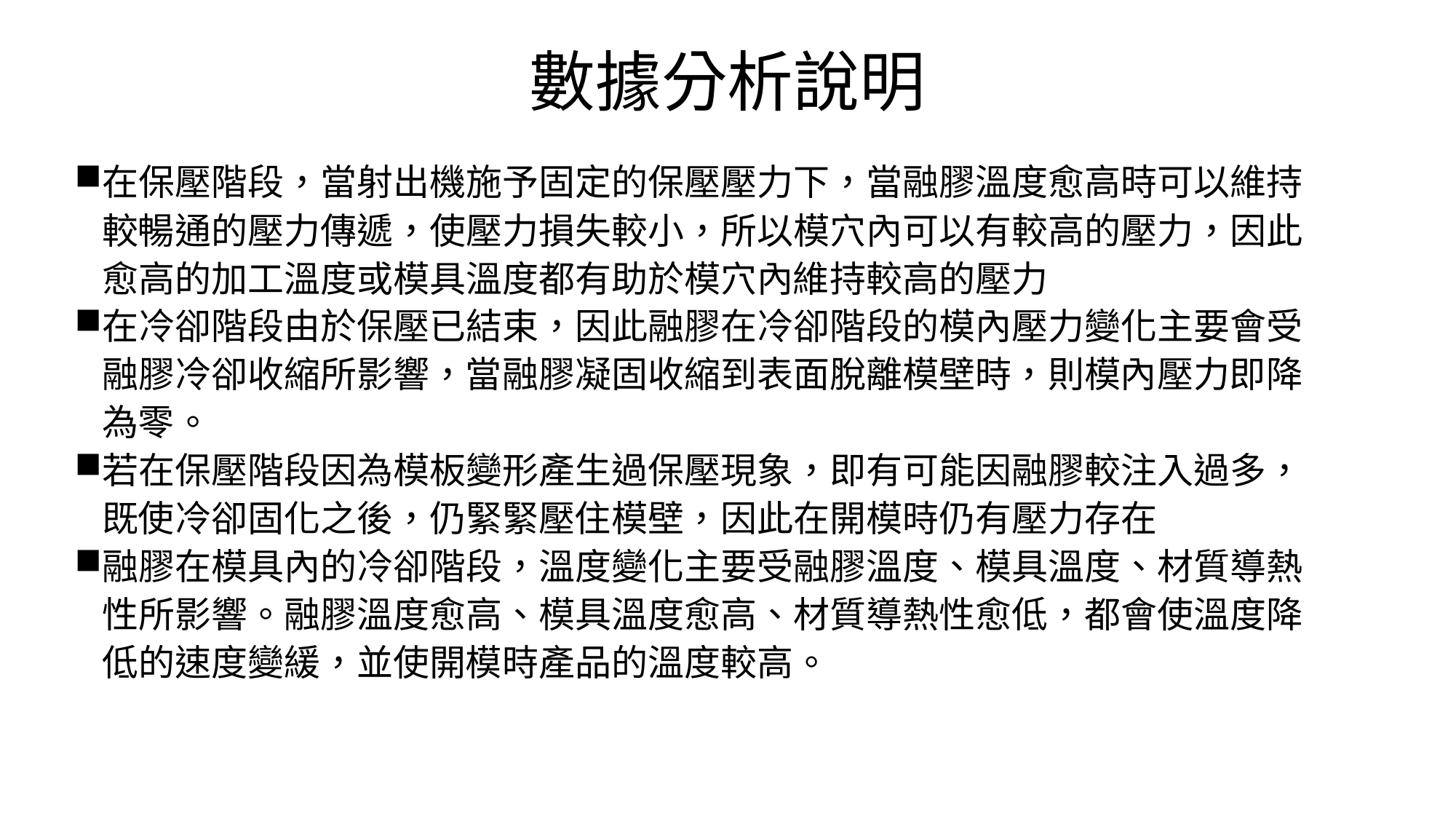

# 數據分析說明
在保壓階段，當射出機施予固定的保壓壓力下，當融膠溫度愈高時可以維持較暢通的壓力傳遞，使壓力損失較小，所以模穴內可以有較高的壓力，因此愈高的加工溫度或模具溫度都有助於模穴內維持較高的壓力
在冷卻階段由於保壓已結束，因此融膠在冷卻階段的模內壓力變化主要會受融膠冷卻收縮所影響，當融膠凝固收縮到表面脫離模壁時，則模內壓力即降為零。
若在保壓階段因為模板變形產生過保壓現象，即有可能因融膠較注入過多，既使冷卻固化之後，仍緊緊壓住模壁，因此在開模時仍有壓力存在
融膠在模具內的冷卻階段，溫度變化主要受融膠溫度、模具溫度、材質導熱性所影響。融膠溫度愈高、模具溫度愈高、材質導熱性愈低，都會使溫度降低的速度變緩，並使開模時產品的溫度較高。